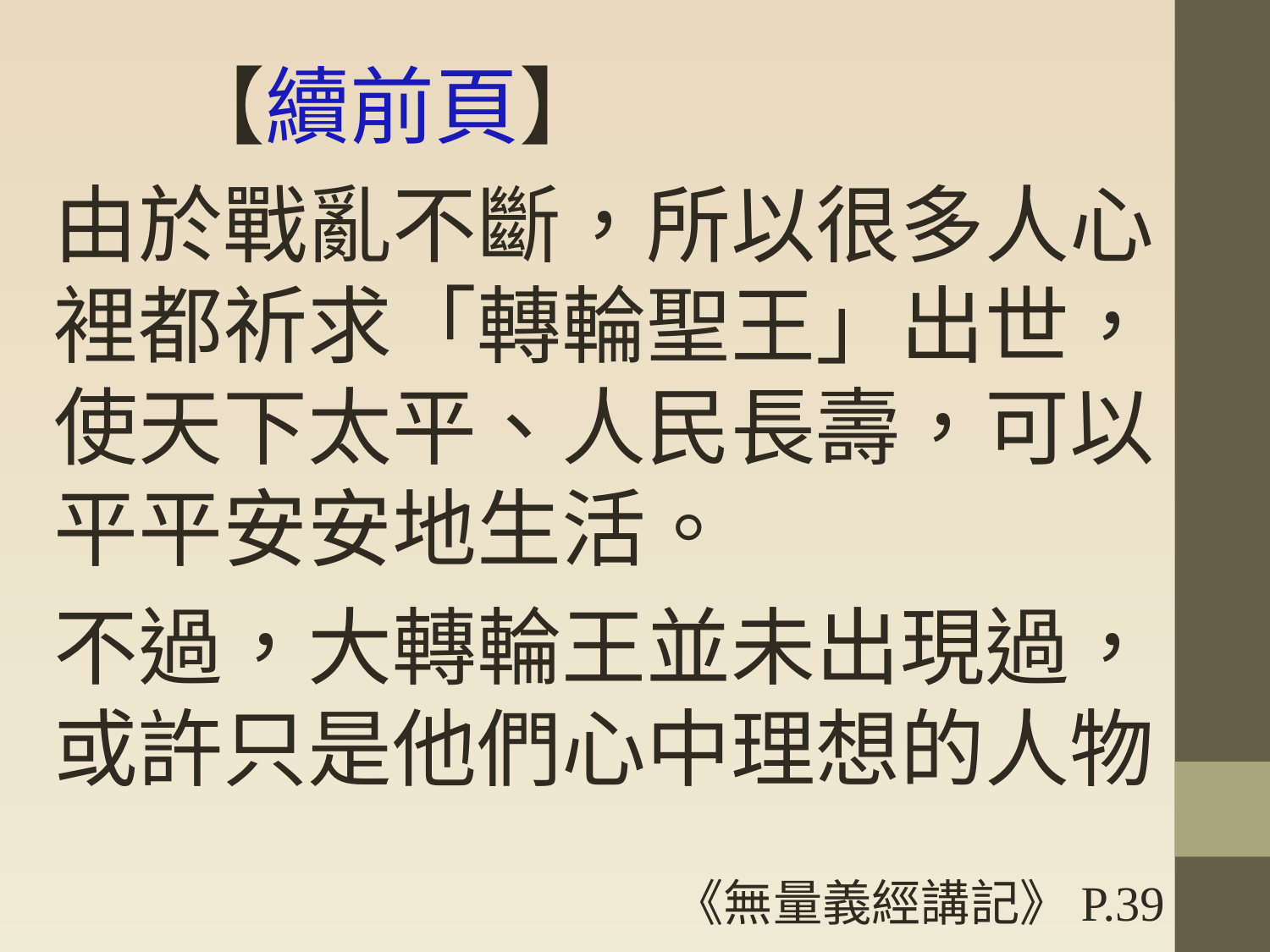

【續前頁】
由於戰亂不斷，所以很多人心裡都祈求「轉輪聖王」出世，使天下太平、人民長壽，可以平平安安地生活。
不過，大轉輪王並未出現過，或許只是他們心中理想的人物
《無量義經講記》P.39